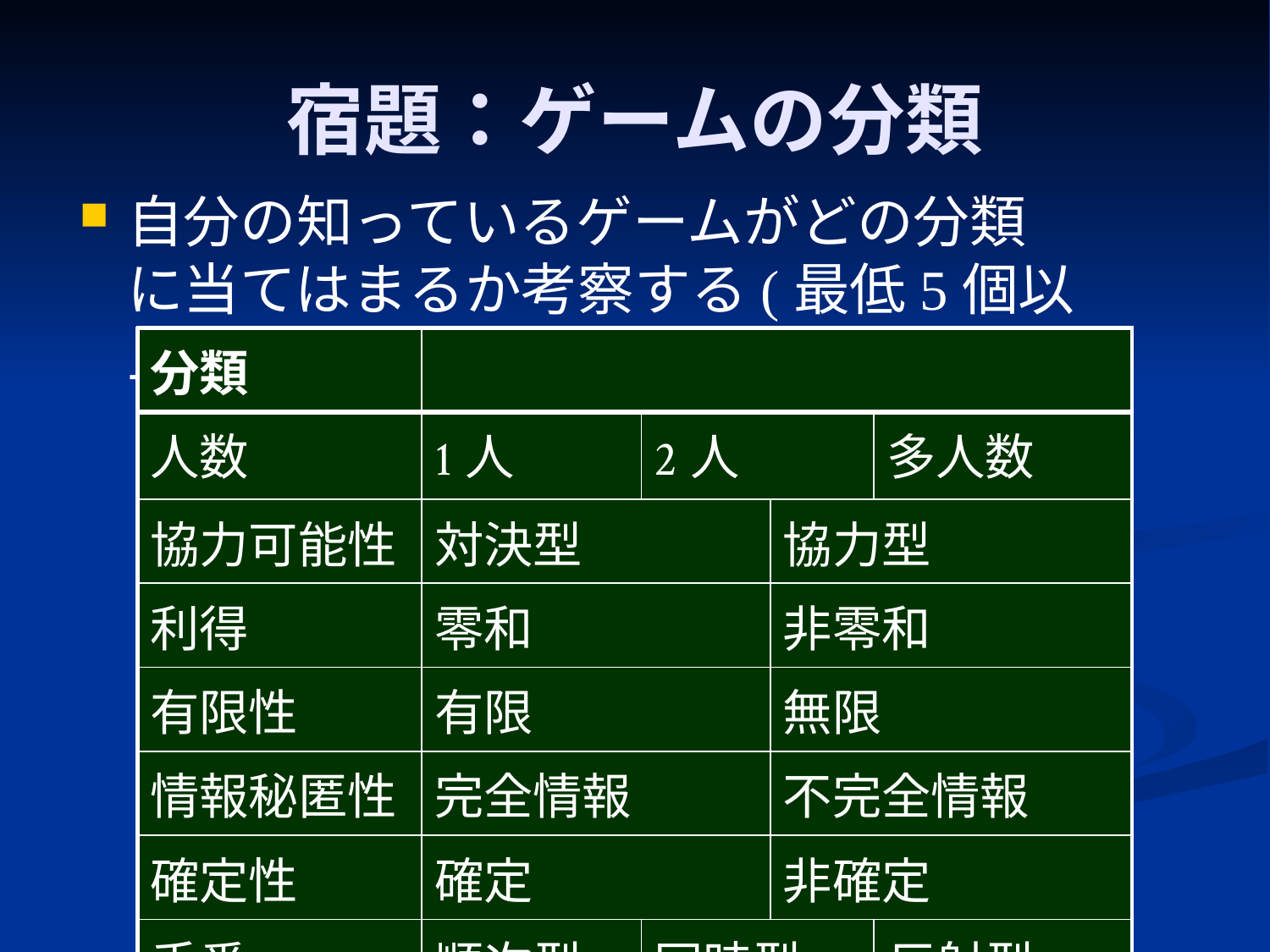

# 宿題：ゲームの分類
自分の知っているゲームがどの分類に当てはまるか考察する(最低5個以上)
| 分類 |  |  |  |  |
| --- | --- | --- | --- | --- |
| 人数 | 1人 | 2人 |  | 多人数 |
| 協力可能性 | 対決型 |  | 協力型 |  |
| 利得 | 零和 |  | 非零和 |  |
| 有限性 | 有限 |  | 無限 |  |
| 情報秘匿性 | 完全情報 |  | 不完全情報 |  |
| 確定性 | 確定 |  | 非確定 |  |
| 手番 | 順次型 | 同時型 |  | 反射型 |